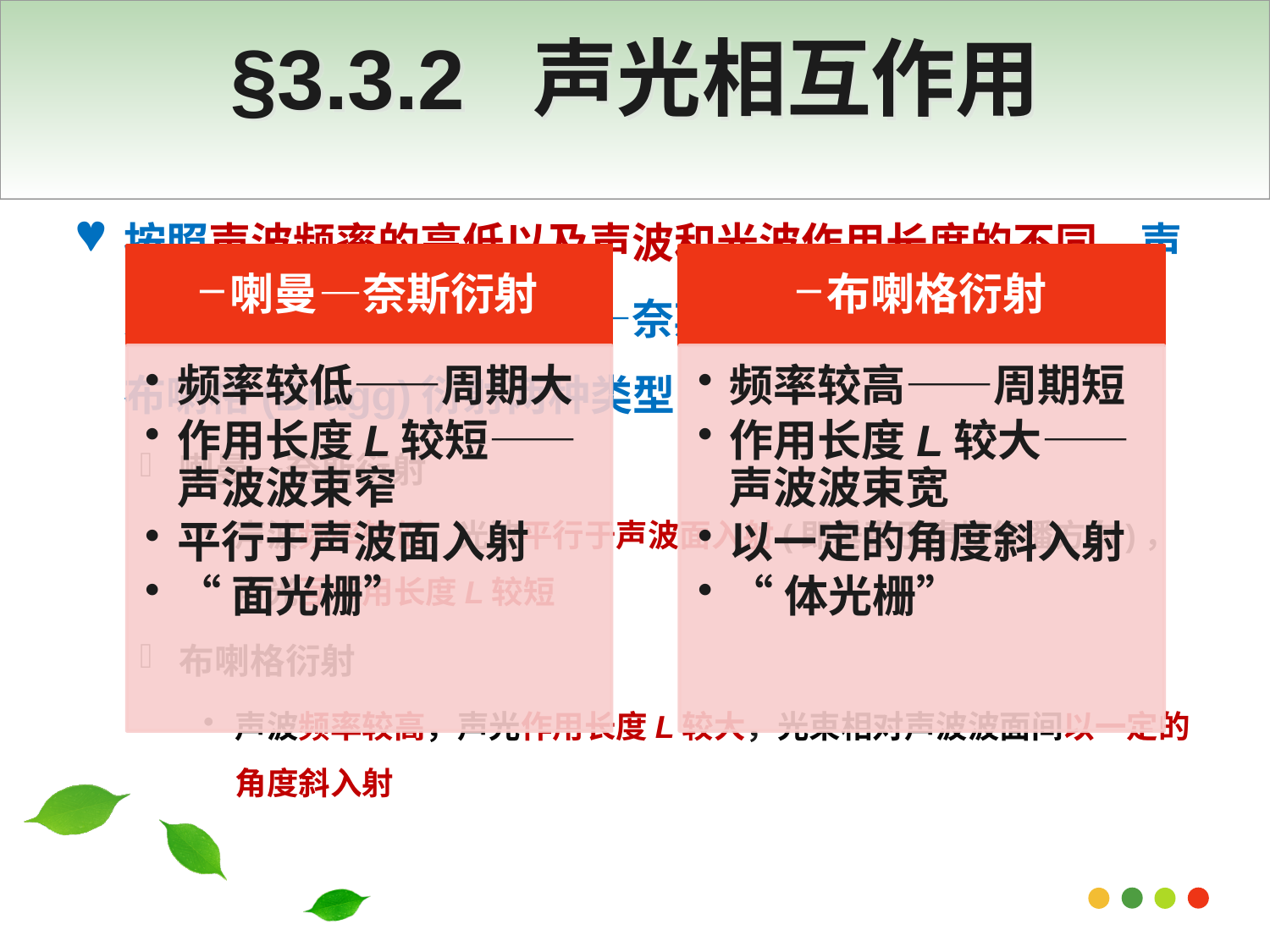

# §3.3.2  声光相互作用
按照声波频率的高低以及声波和光波作用长度的不同，声光相互作用可以分为喇曼—奈斯(Raman—Nath)衍射和布喇格(Bragg)衍射两种类型
喇曼—奈斯衍射
声波频率较低，光波平行于声波面入射(即垂直于声场传播方向)，声光互作用长度L较短
布喇格衍射
声波频率较高，声光作用长度L较大，光束相对声波波面间以一定的角度斜入射
喇曼—奈斯衍射
频率较低——周期大
作用长度L较短——声波波束窄
平行于声波面入射
“面光栅”
布喇格衍射
频率较高——周期短
作用长度L较大——声波波束宽
以一定的角度斜入射
“体光栅”